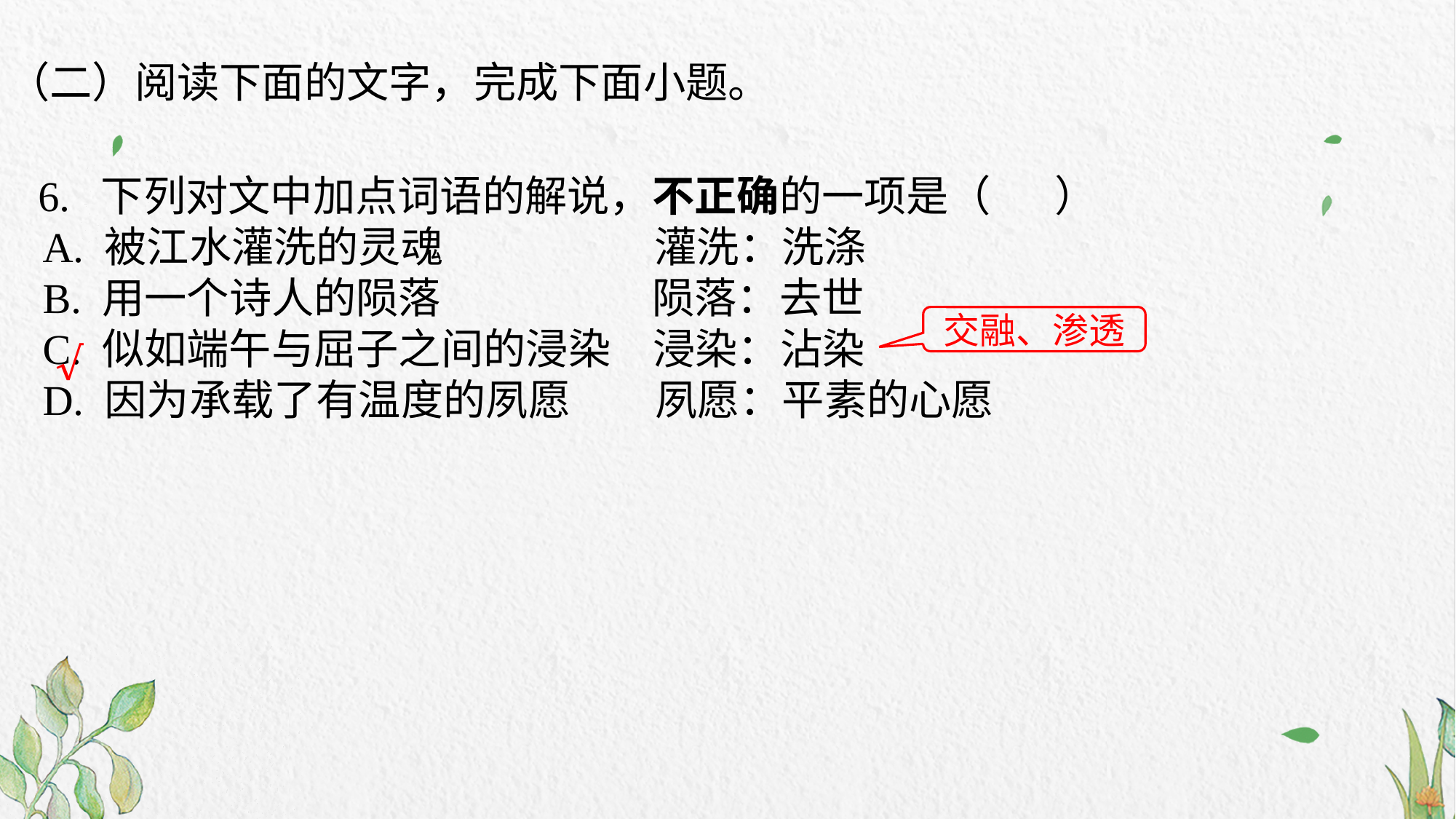

（二）阅读下面的文字，完成下面小题。
6.  下列对文中加点词语的解说，不正确的一项是（      ）
A. 被江水灌洗的灵魂                    灌洗：洗涤
B. 用一个诗人的陨落                    陨落：去世
C. 似如端午与屈子之间的浸染    浸染：沾染
D. 因为承载了有温度的夙愿        夙愿：平素的心愿
交融、渗透
√